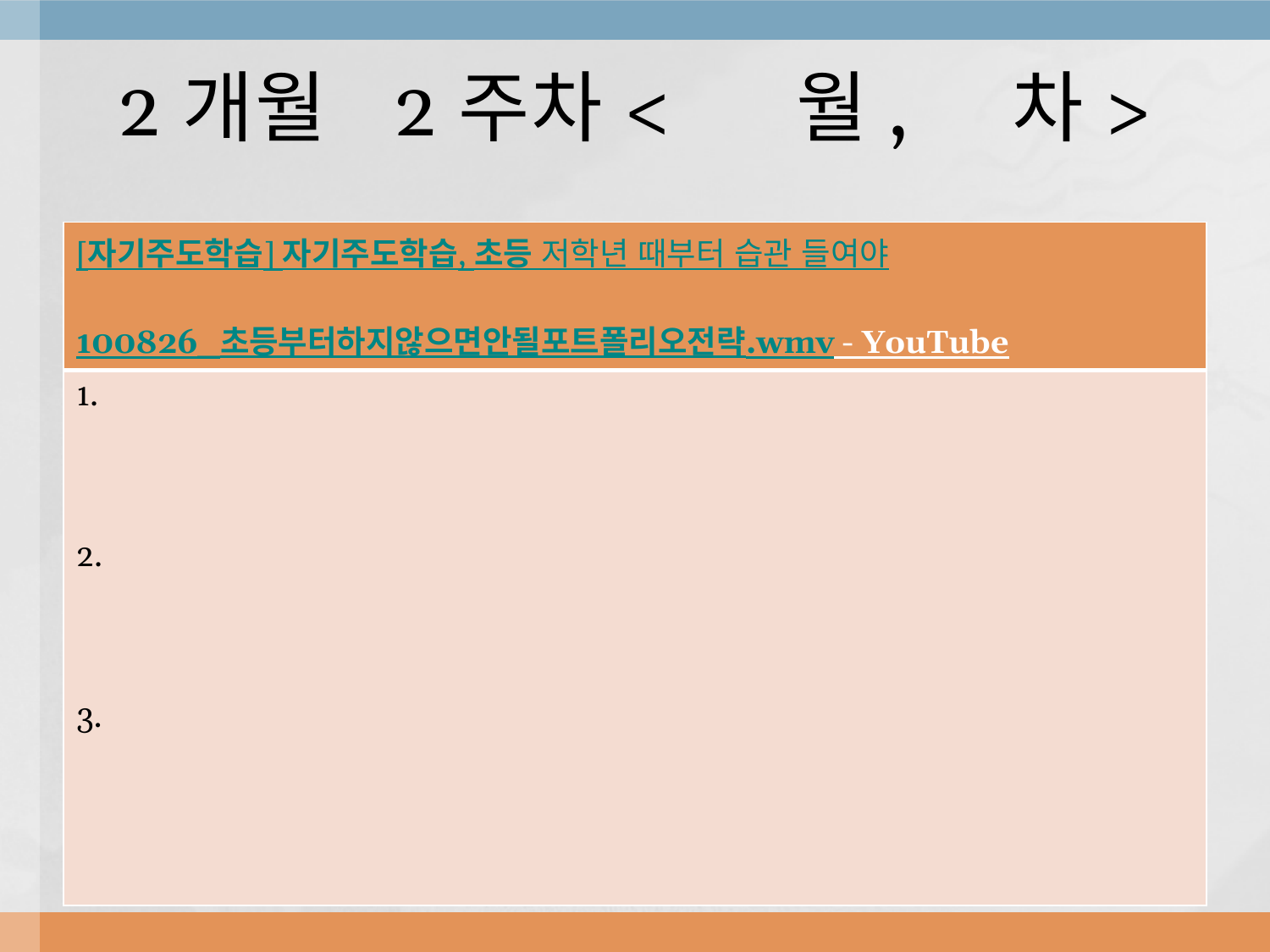

# 2개월  2주차<     월,    차>
| [자기주도학습] 자기주도학습, 초등 저학년 때부터 습관 들여야 100826\_초등부터하지않으면안될포트폴리오전략.wmv - YouTube |
| --- |
| 1. 2. 3. |